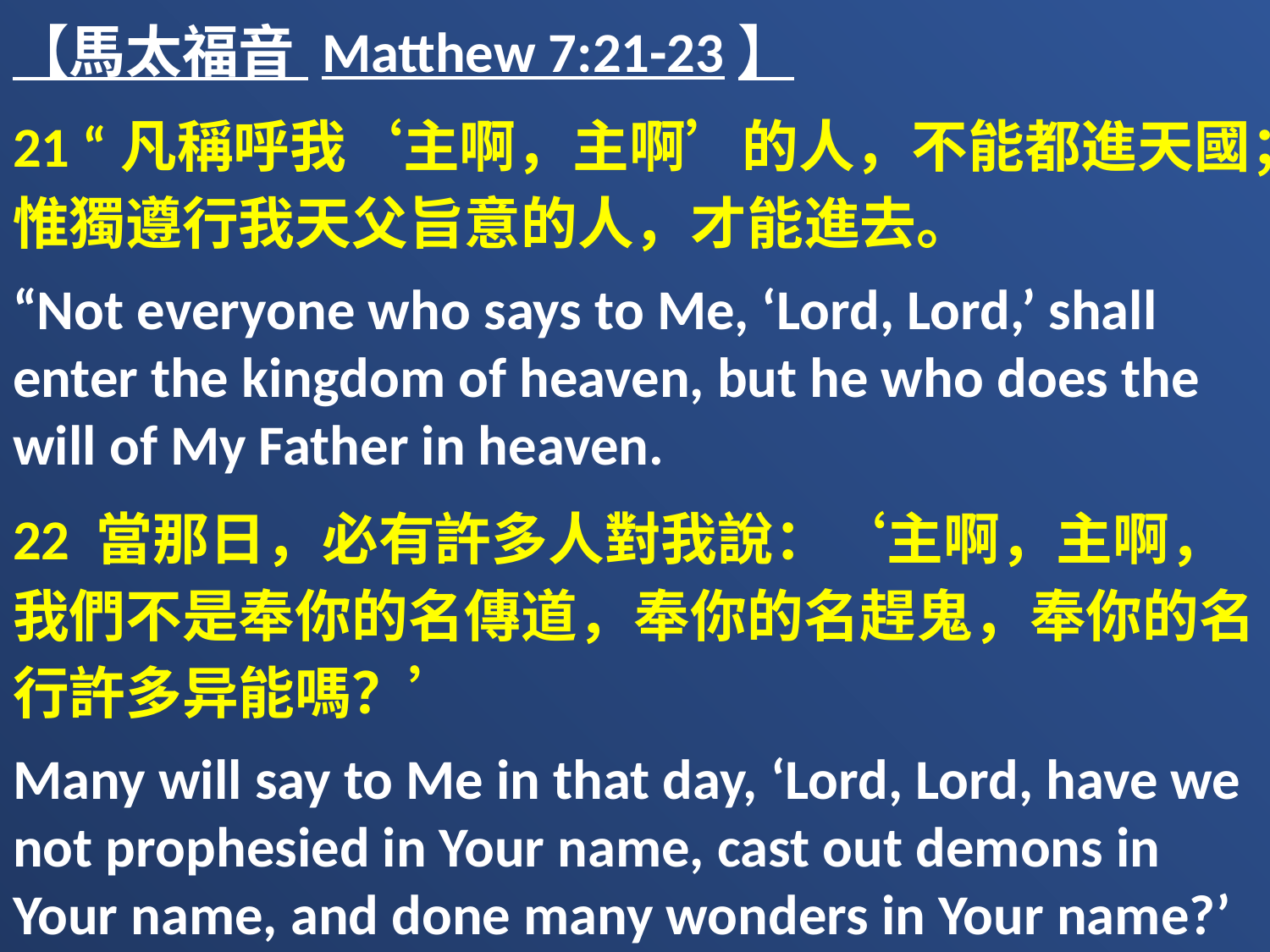

【馬太福音 Matthew 7:21-23】
21 “凡稱呼我‘主啊，主啊’的人，不能都進天國；惟獨遵行我天父旨意的人，才能進去。
“Not everyone who says to Me, ‘Lord, Lord,’ shall enter the kingdom of heaven, but he who does the will of My Father in heaven.
22 當那日，必有許多人對我說：‘主啊，主啊，我們不是奉你的名傳道，奉你的名趕鬼，奉你的名行許多异能嗎？’
Many will say to Me in that day, ‘Lord, Lord, have we not prophesied in Your name, cast out demons in Your name, and done many wonders in Your name?’